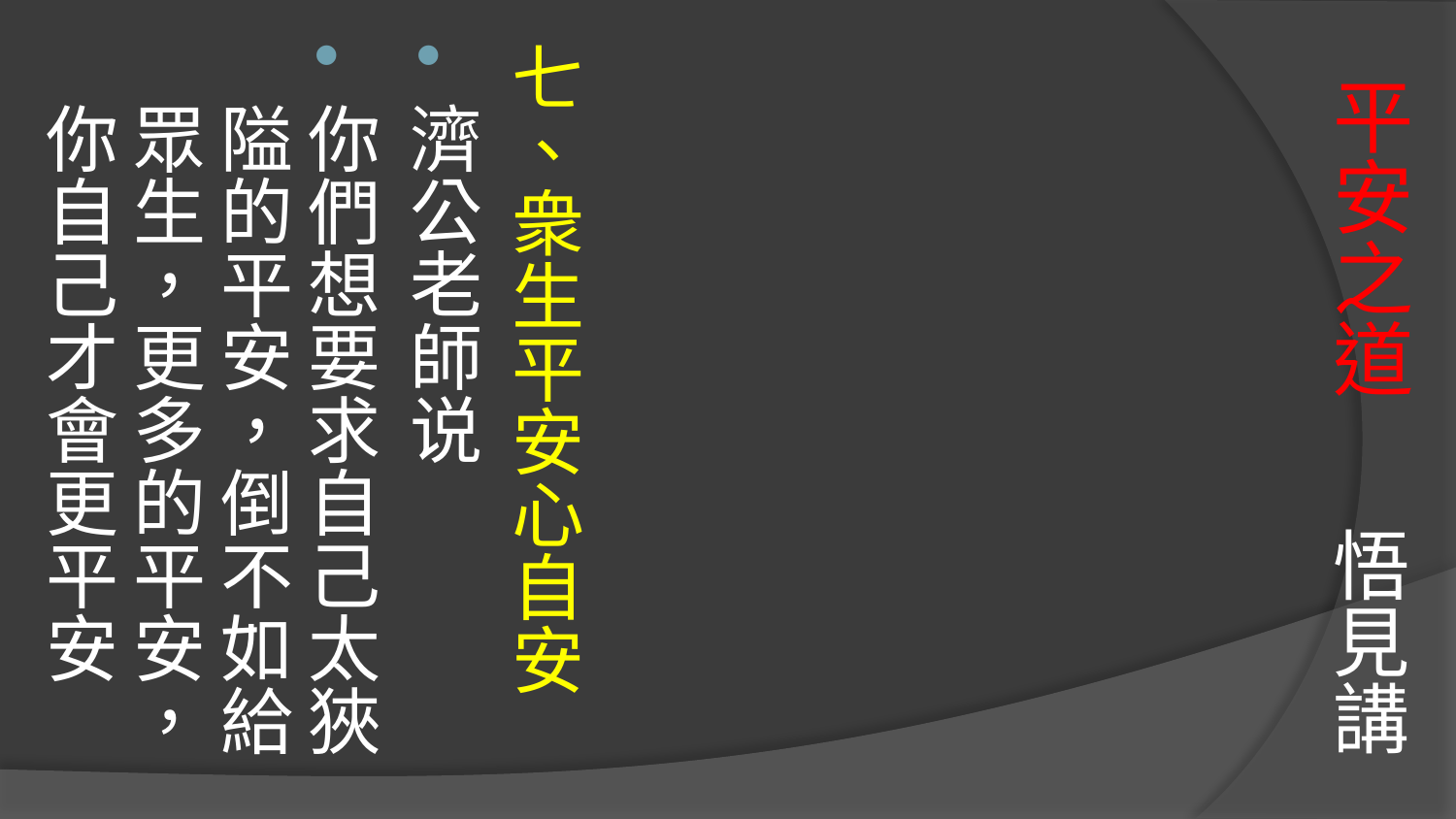

七、衆生平安心自安
濟公老師说
你們想要求自己太狹隘的平安，倒不如給眾生，更多的平安，你自己才會更平安
# 平安之道       悟見講